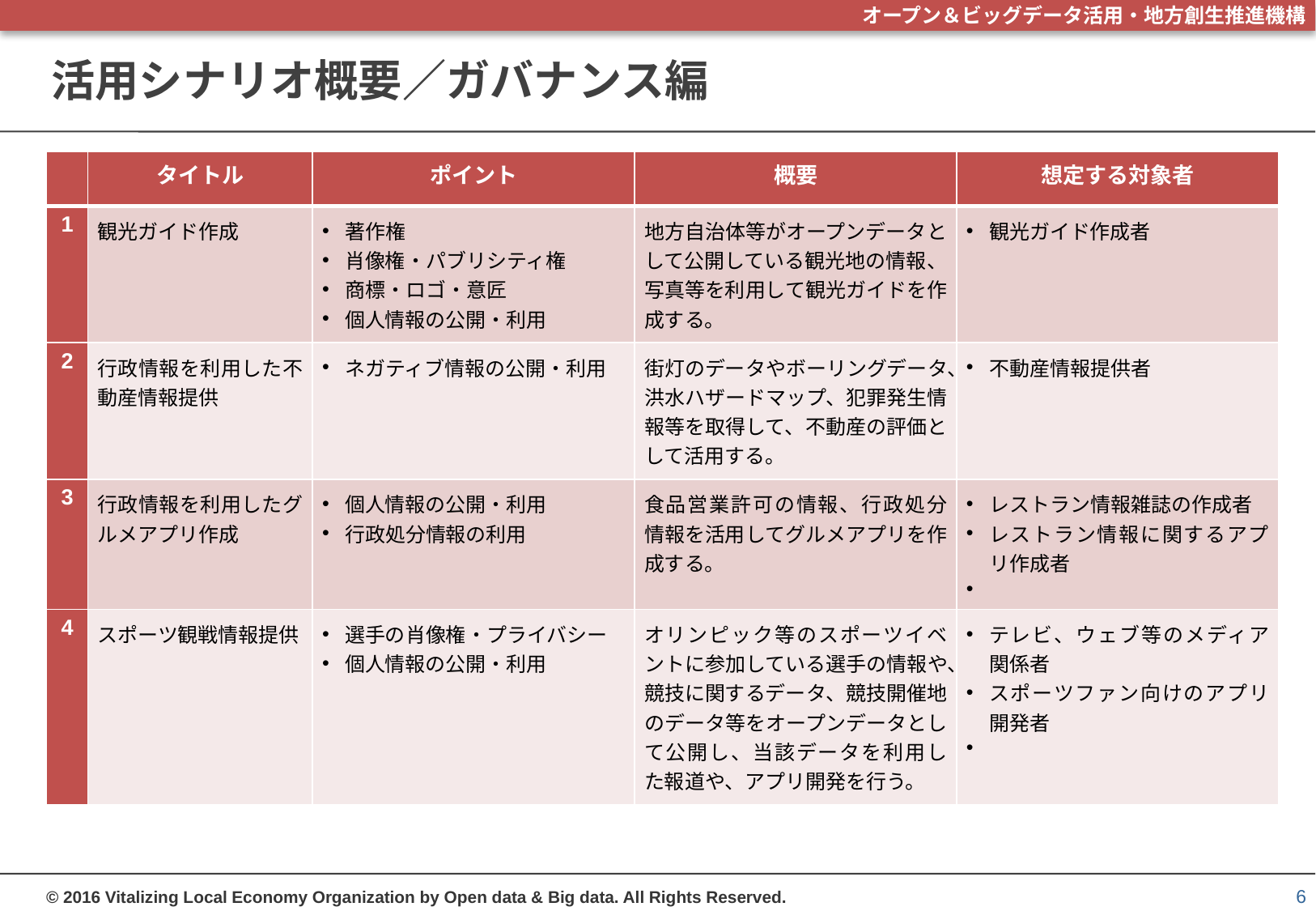

# 活用シナリオ概要／ガバナンス編
|  | タイトル | ポイント | 概要 | 想定する対象者 |
| --- | --- | --- | --- | --- |
| 1 | 観光ガイド作成 | 著作権 肖像権・パブリシティ権 商標・ロゴ・意匠 個人情報の公開・利用 | 地方自治体等がオープンデータとして公開している観光地の情報、写真等を利用して観光ガイドを作成する。 | 観光ガイド作成者 |
| 2 | 行政情報を利用した不動産情報提供 | ネガティブ情報の公開・利用 | 街灯のデータやボーリングデータ、洪水ハザードマップ、犯罪発生情報等を取得して、不動産の評価として活用する。 | 不動産情報提供者 |
| 3 | 行政情報を利用したグルメアプリ作成 | 個人情報の公開・利用 行政処分情報の利用 | 食品営業許可の情報、行政処分情報を活用してグルメアプリを作成する。 | レストラン情報雑誌の作成者 レストラン情報に関するアプリ作成者 |
| 4 | スポーツ観戦情報提供 | 選手の肖像権・プライバシー 個人情報の公開・利用 | オリンピック等のスポーツイベントに参加している選手の情報や、競技に関するデータ、競技開催地のデータ等をオープンデータとして公開し、当該データを利用した報道や、アプリ開発を行う。 | テレビ、ウェブ等のメディア関係者 スポーツファン向けのアプリ開発者 |
6